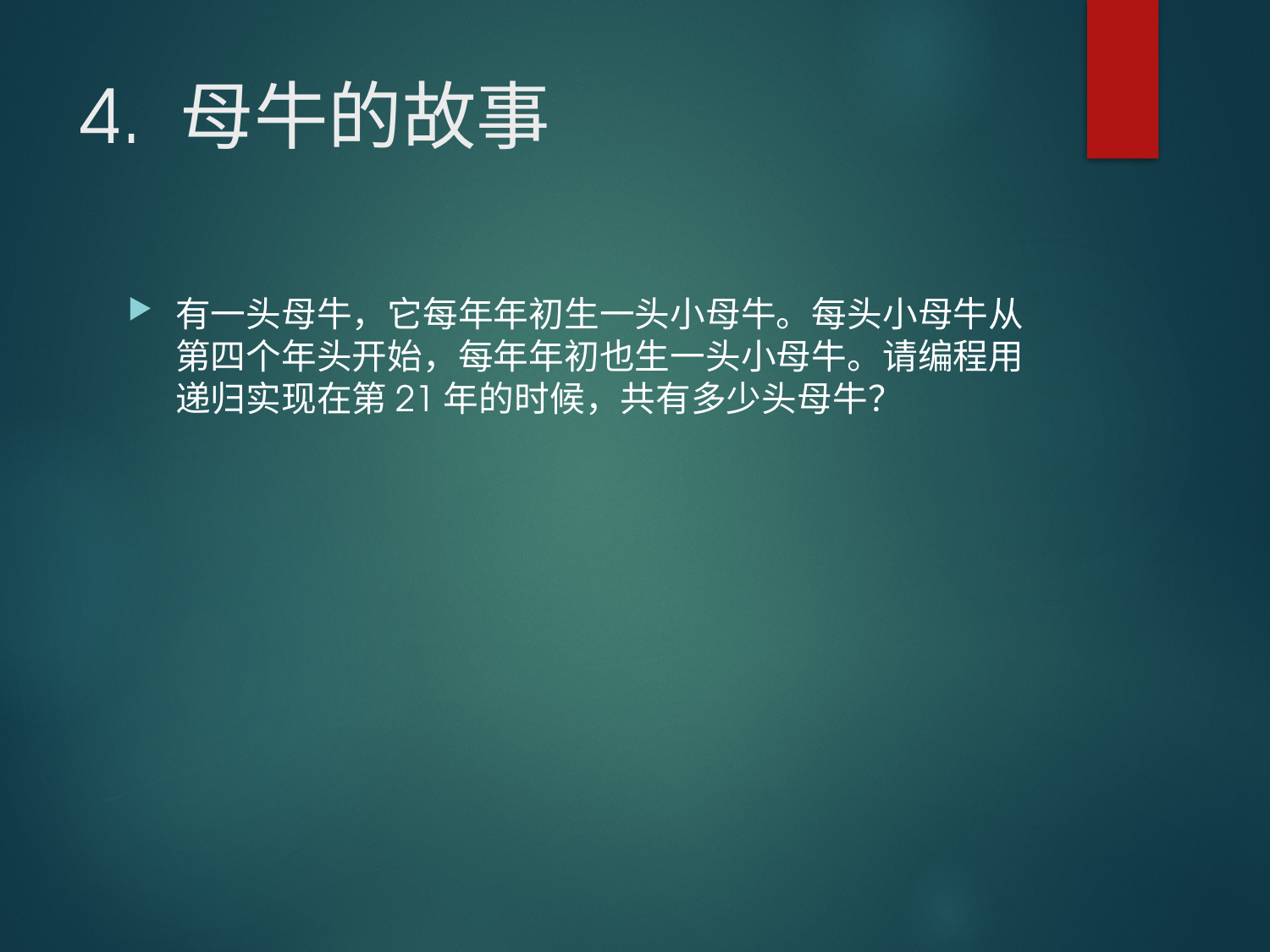

# 4. 母牛的故事
有一头母牛，它每年年初生一头小母牛。每头小母牛从第四个年头开始，每年年初也生一头小母牛。请编程用递归实现在第21年的时候，共有多少头母牛？